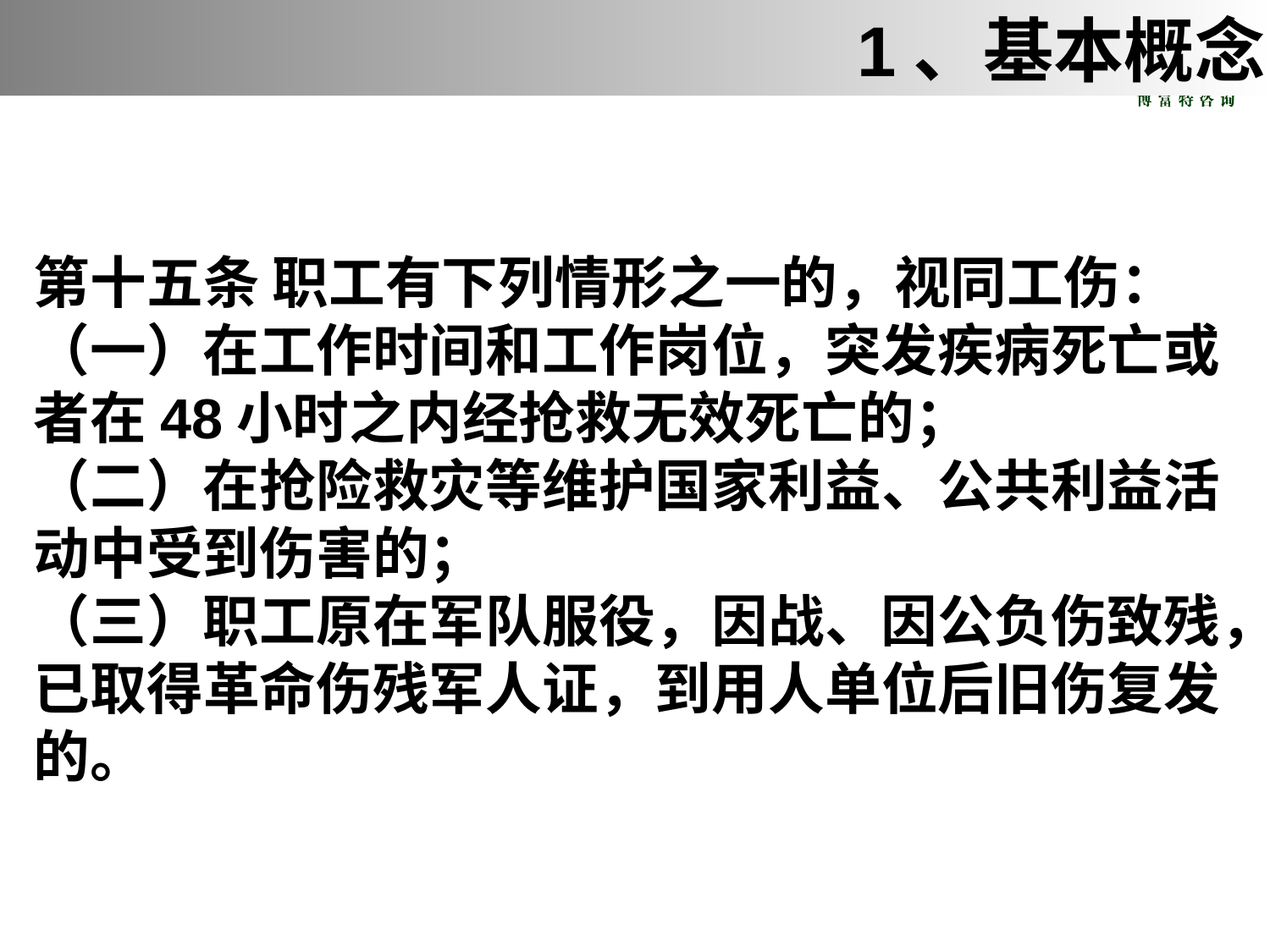

1、基本概念
第十五条 职工有下列情形之一的，视同工伤：
（一）在工作时间和工作岗位，突发疾病死亡或者在48小时之内经抢救无效死亡的；
（二）在抢险救灾等维护国家利益、公共利益活动中受到伤害的；
（三）职工原在军队服役，因战、因公负伤致残，已取得革命伤残军人证，到用人单位后旧伤复发的。